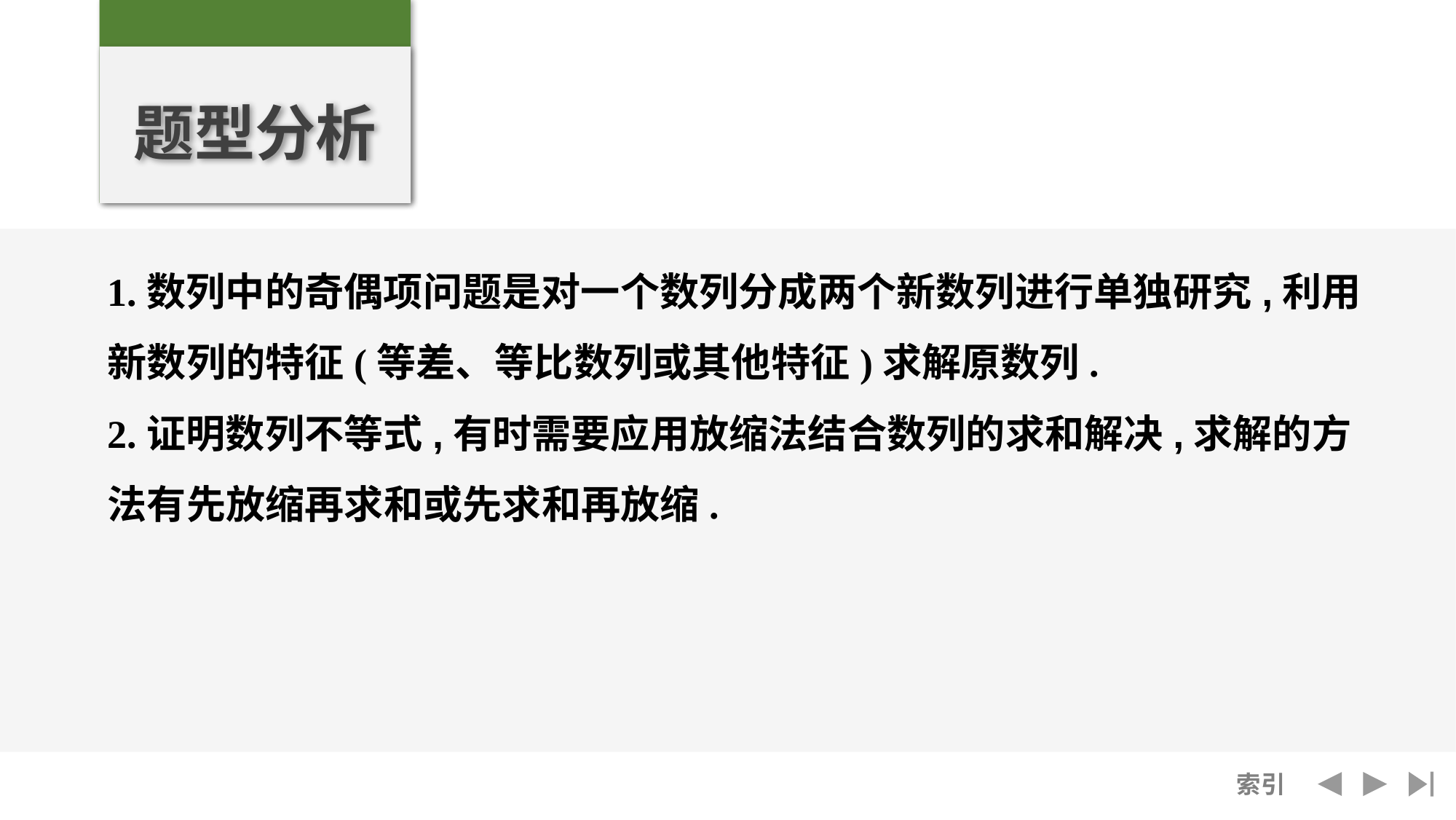

1.数列中的奇偶项问题是对一个数列分成两个新数列进行单独研究,利用新数列的特征(等差、等比数列或其他特征)求解原数列.
2.证明数列不等式,有时需要应用放缩法结合数列的求和解决,求解的方法有先放缩再求和或先求和再放缩.